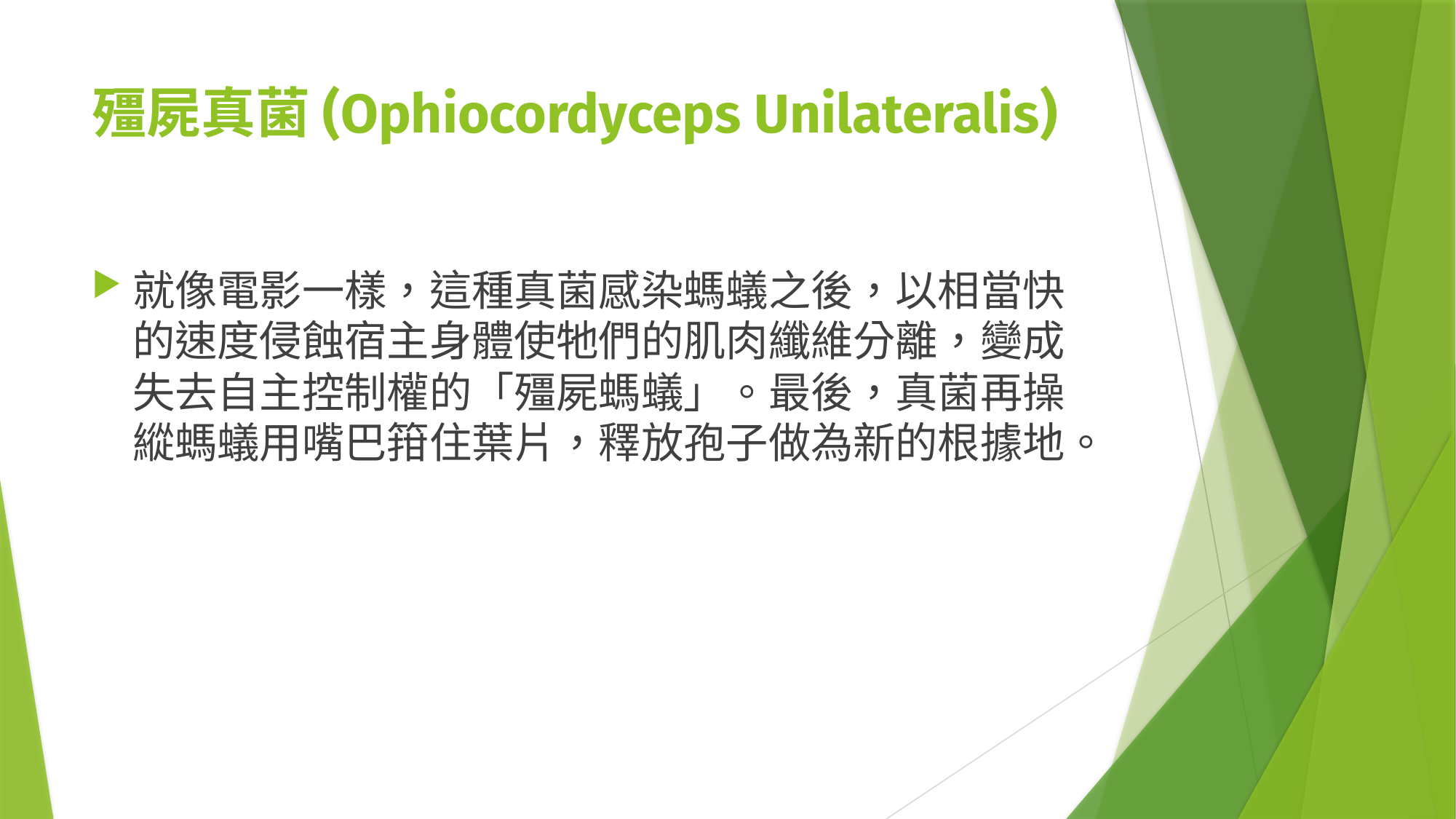

# 殭屍真菌(Ophiocordyceps Unilateralis)
就像電影一樣，這種真菌感染螞蟻之後，以相當快的速度侵蝕宿主身體使牠們的肌肉纖維分離，變成失去自主控制權的「殭屍螞蟻」。最後，真菌再操縱螞蟻用嘴巴箝住葉片，釋放孢子做為新的根據地。